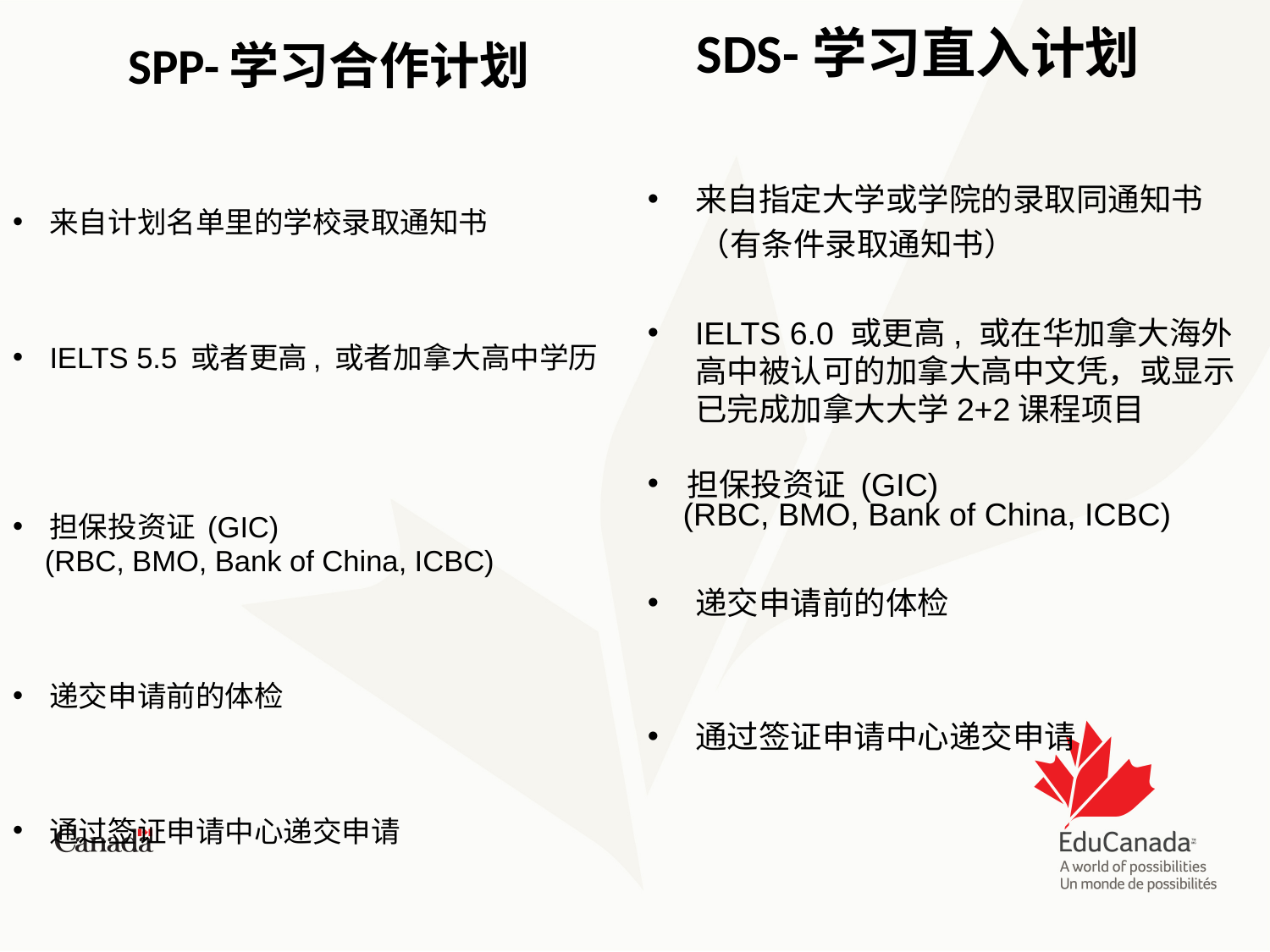

SDS-学习直入计划

来自指定大学或学院的录取同通知书
      （有条件录取通知书）

IELTS 6.0 或更高, 或在华加拿大海外高中被认可的加拿大高中文凭，或显示已完成加拿大大学2+2课程项目

担保投资证 (GIC)
    (RBC, BMO, Bank of China, ICBC)

递交申请前的体检

通过签证申请中心递交申请
#
SPP-学习合作计划

来自计划名单里的学校录取通知书

IELTS 5.5 或者更高, 或者加拿大高中学历

担保投资证 (GIC)
    (RBC, BMO, Bank of China, ICBC)

递交申请前的体检

通过签证申请中心递交申请